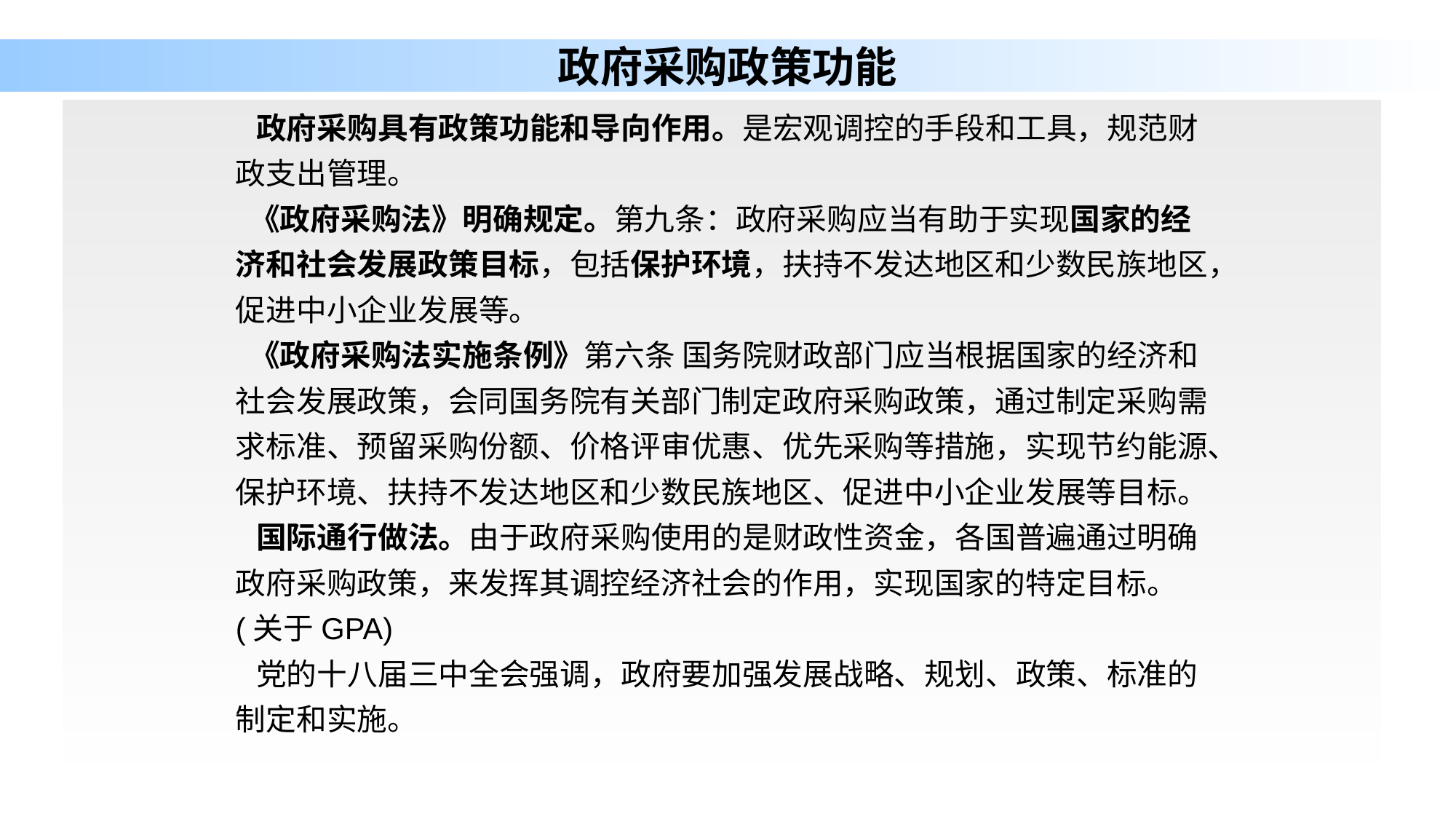

# 政府采购政策功能
  政府采购具有政策功能和导向作用。是宏观调控的手段和工具，规范财政支出管理。
 《政府采购法》明确规定。第九条：政府采购应当有助于实现国家的经济和社会发展政策目标，包括保护环境，扶持不发达地区和少数民族地区，促进中小企业发展等。
 《政府采购法实施条例》第六条 国务院财政部门应当根据国家的经济和社会发展政策，会同国务院有关部门制定政府采购政策，通过制定采购需求标准、预留采购份额、价格评审优惠、优先采购等措施，实现节约能源、保护环境、扶持不发达地区和少数民族地区、促进中小企业发展等目标。
  国际通行做法。由于政府采购使用的是财政性资金，各国普遍通过明确政府采购政策，来发挥其调控经济社会的作用，实现国家的特定目标。(关于GPA)
  党的十八届三中全会强调，政府要加强发展战略、规划、政策、标准的制定和实施。